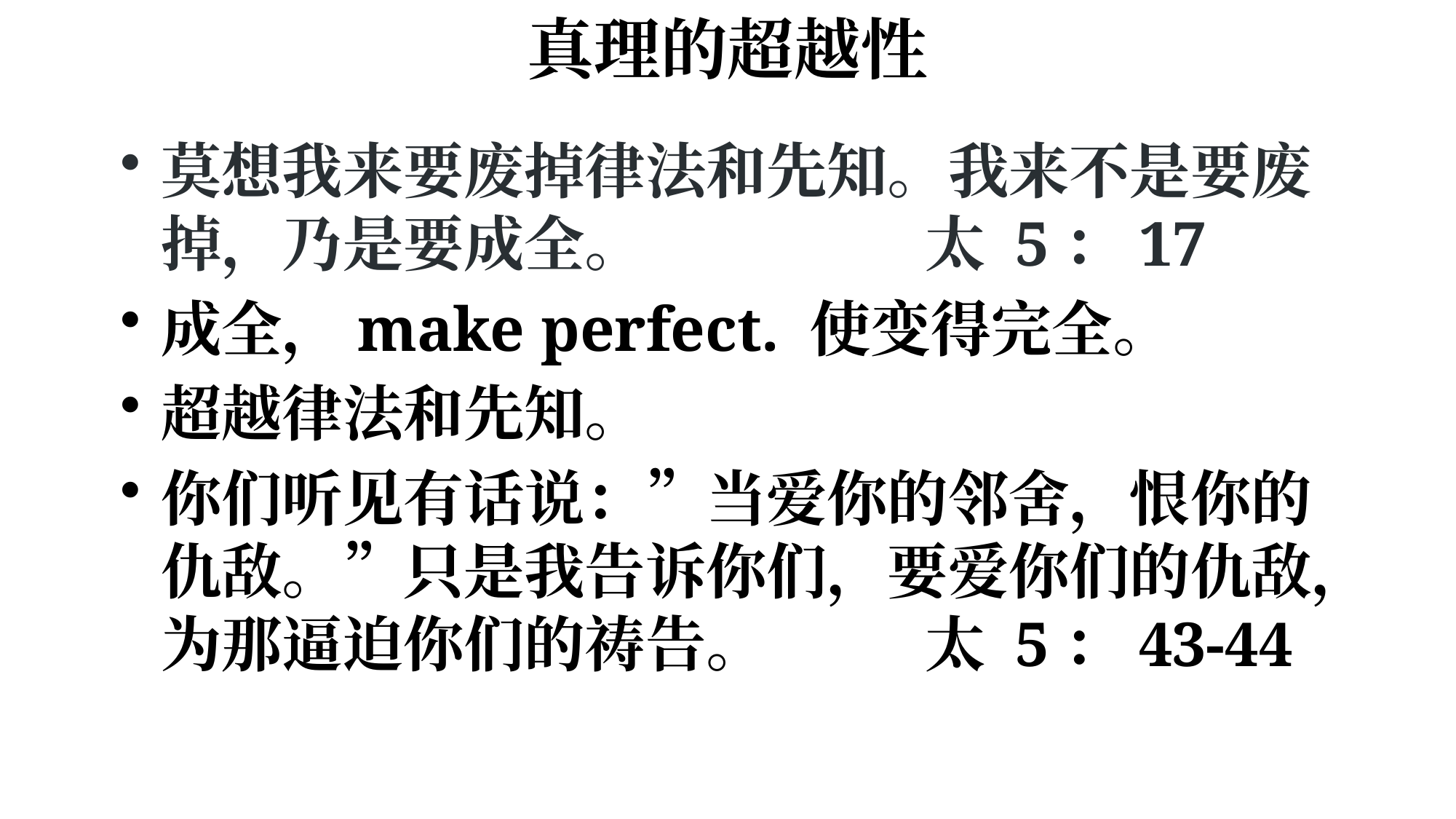

# 真理的超越性
莫想我来要废掉律法和先知。我来不是要废掉，乃是要成全。			太 5：17
成全，make perfect. 使变得完全。
超越律法和先知。
你们听见有话说：”当爱你的邻舍，恨你的仇敌。”只是我告诉你们，要爱你们的仇敌，为那逼迫你们的祷告。		太 5：43-44